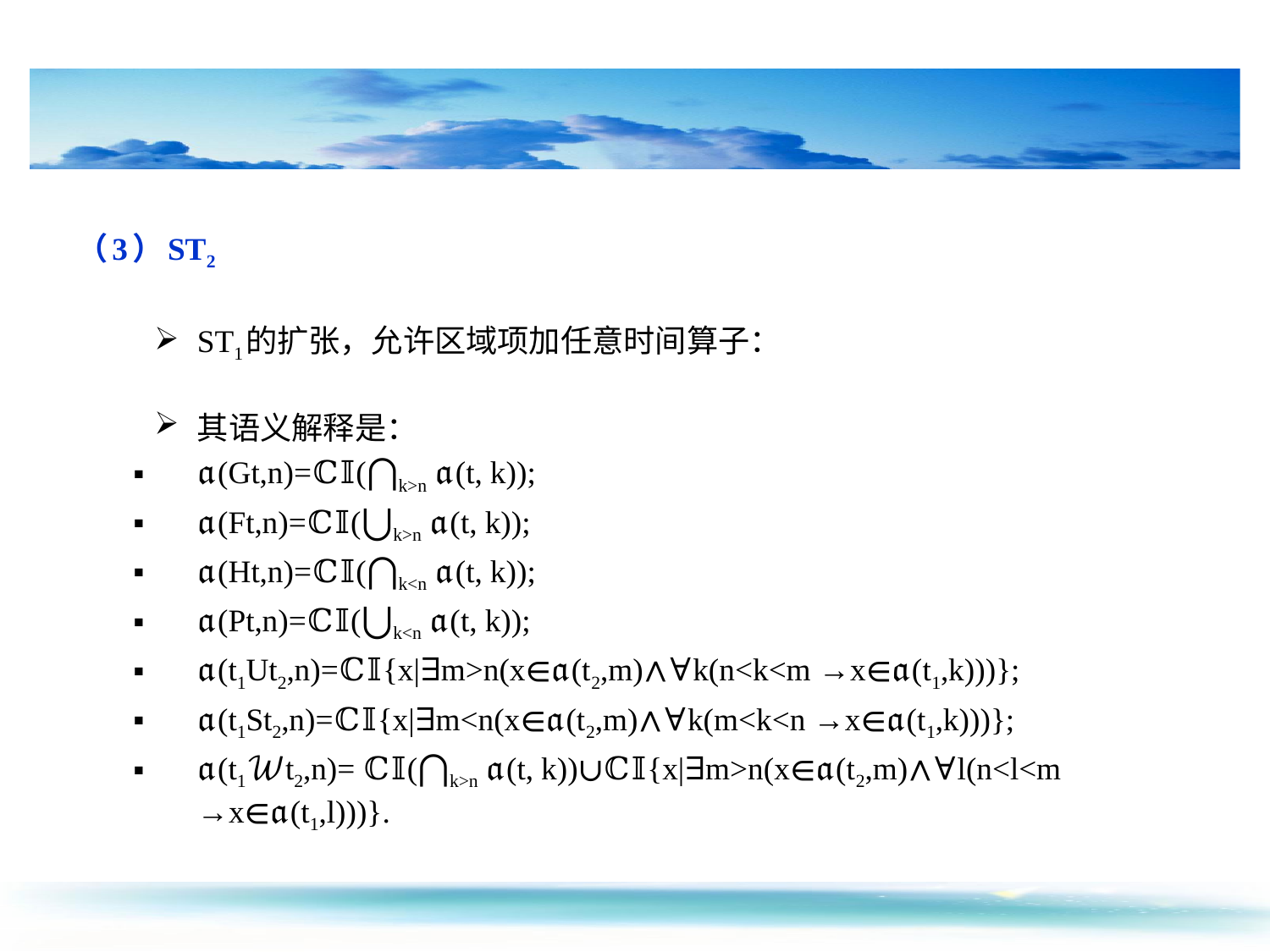

#
（3）ST2
ST1的扩张，允许区域项加任意时间算子：
其语义解释是：
𝔞(Gt,n)=ℂ𝕀(⋂k>n 𝔞(t, k));
𝔞(Ft,n)=ℂ𝕀(⋃k>n 𝔞(t, k));
𝔞(Ht,n)=ℂ𝕀(⋂k<n 𝔞(t, k));
𝔞(Pt,n)=ℂ𝕀(⋃k<n 𝔞(t, k));
𝔞(t1Ut2,n)=ℂ𝕀{x|∃m>n(x∈𝔞(t2,m)∧∀k(n<k<m →x∈𝔞(t1,k)))};
𝔞(t1St2,n)=ℂ𝕀{x|∃m<n(x∈𝔞(t2,m)∧∀k(m<k<n →x∈𝔞(t1,k)))};
𝔞(t1𝒲t2,n)= ℂ𝕀(⋂k>n 𝔞(t, k))∪ℂ𝕀{x|∃m>n(x∈𝔞(t2,m)∧∀l(n<l<m →x∈𝔞(t1,l)))}.